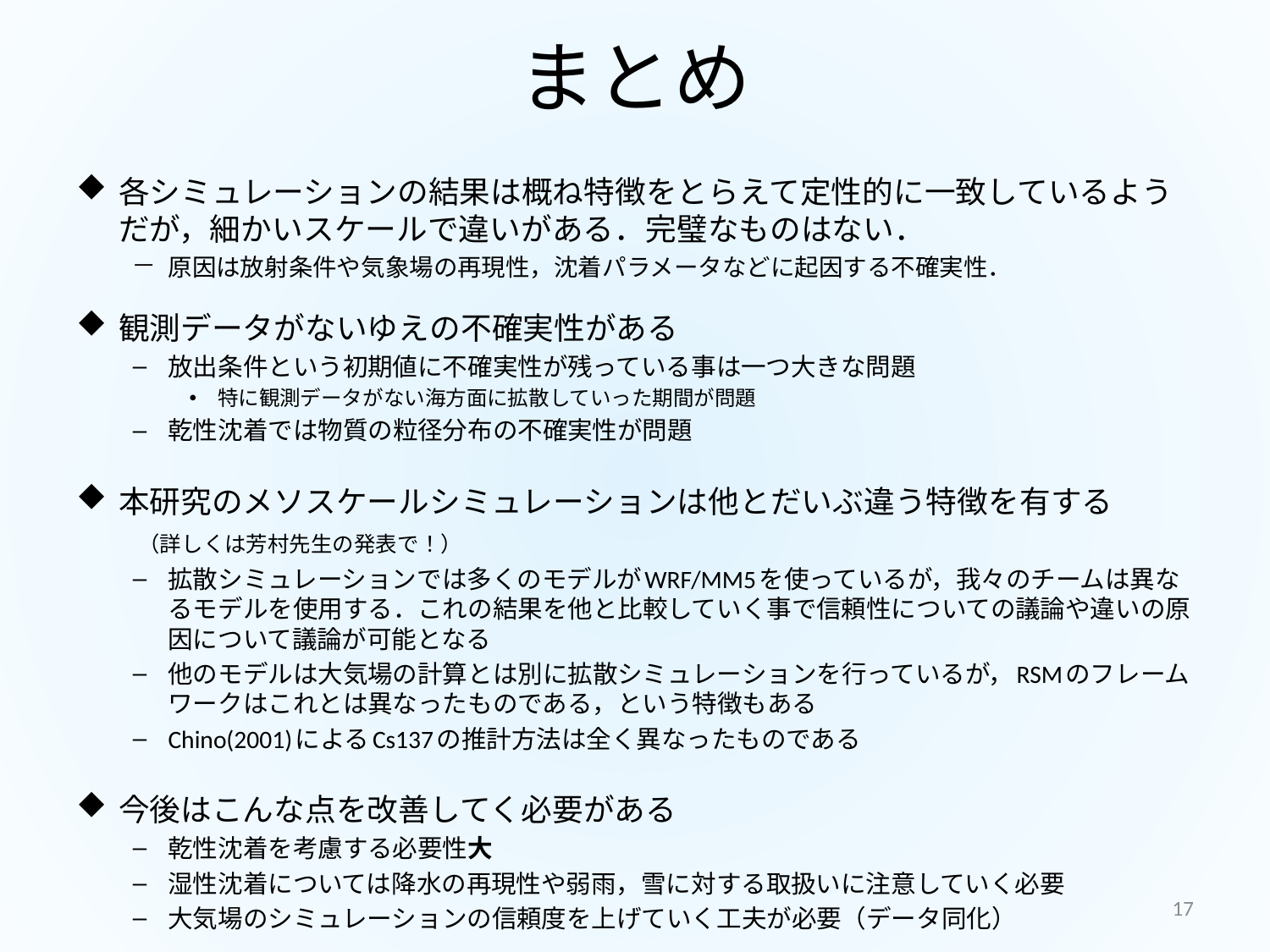

# まとめ
各シミュレーションの結果は概ね特徴をとらえて定性的に一致しているようだが，細かいスケールで違いがある．完璧なものはない．
原因は放射条件や気象場の再現性，沈着パラメータなどに起因する不確実性．

観測データがないゆえの不確実性がある
放出条件という初期値に不確実性が残っている事は一つ大きな問題
特に観測データがない海方面に拡散していった期間が問題
乾性沈着では物質の粒径分布の不確実性が問題

本研究のメソスケールシミュレーションは他とだいぶ違う特徴を有する
						（詳しくは芳村先生の発表で！）
拡散シミュレーションでは多くのモデルがWRF/MM5を使っているが，我々のチームは異なるモデルを使用する．これの結果を他と比較していく事で信頼性についての議論や違いの原因について議論が可能となる
他のモデルは大気場の計算とは別に拡散シミュレーションを行っているが，RSMのフレームワークはこれとは異なったものである，という特徴もある
Chino(2001)によるCs137の推計方法は全く異なったものである

今後はこんな点を改善してく必要がある
乾性沈着を考慮する必要性大
湿性沈着については降水の再現性や弱雨，雪に対する取扱いに注意していく必要
大気場のシミュレーションの信頼度を上げていく工夫が必要（データ同化）

17